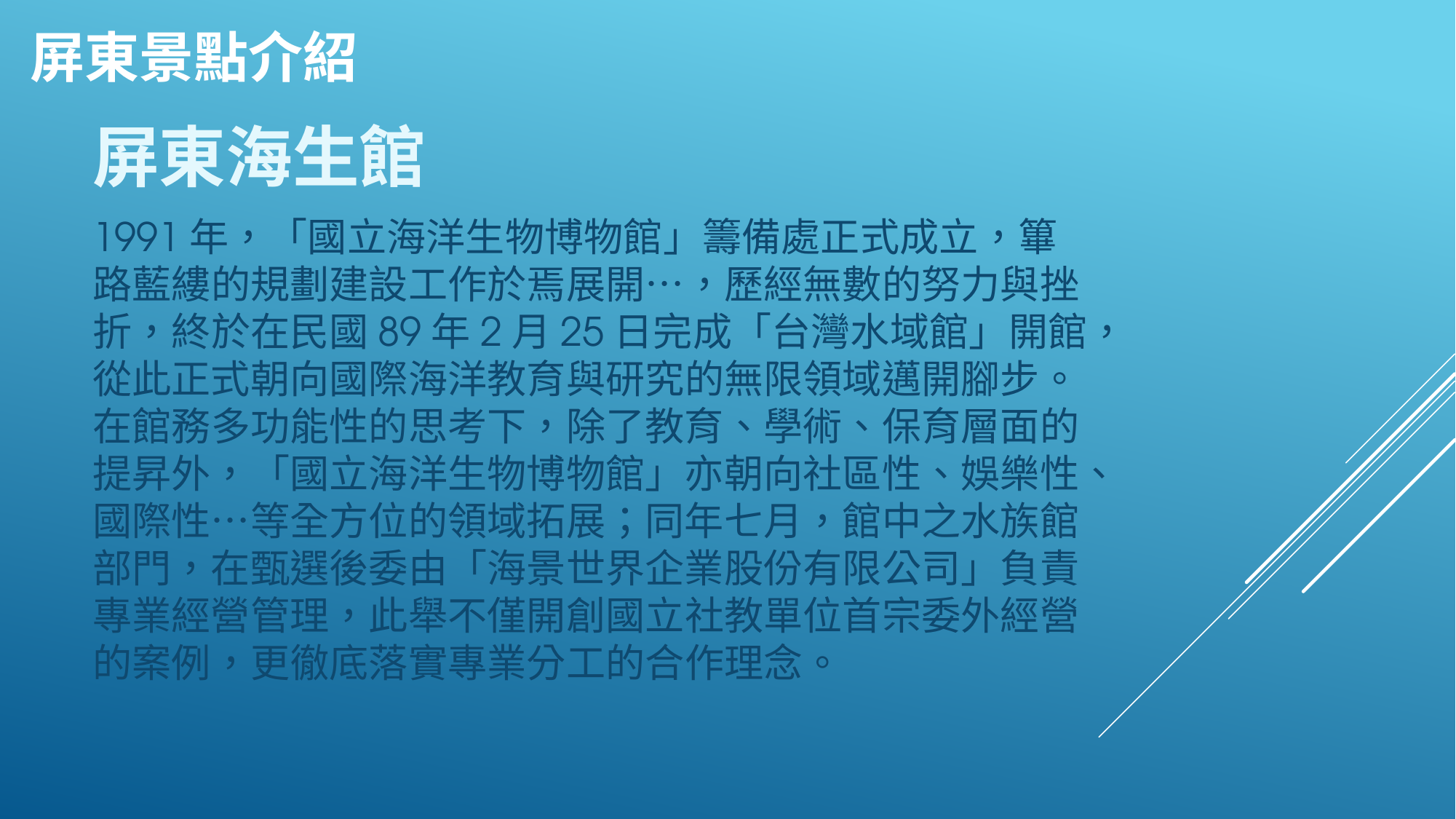

# 屏東景點介紹
屏東海生館
1991年，「國立海洋生物博物館」籌備處正式成立，篳路藍縷的規劃建設工作於焉展開…，歷經無數的努力與挫折，終於在民國89年2月25日完成「台灣水域館」開館，從此正式朝向國際海洋教育與研究的無限領域邁開腳步。
在館務多功能性的思考下，除了教育、學術、保育層面的提昇外，「國立海洋生物博物館」亦朝向社區性、娛樂性、國際性…等全方位的領域拓展；同年七月，館中之水族館部門，在甄選後委由「海景世界企業股份有限公司」負責專業經營管理，此舉不僅開創國立社教單位首宗委外經營的案例，更徹底落實專業分工的合作理念。